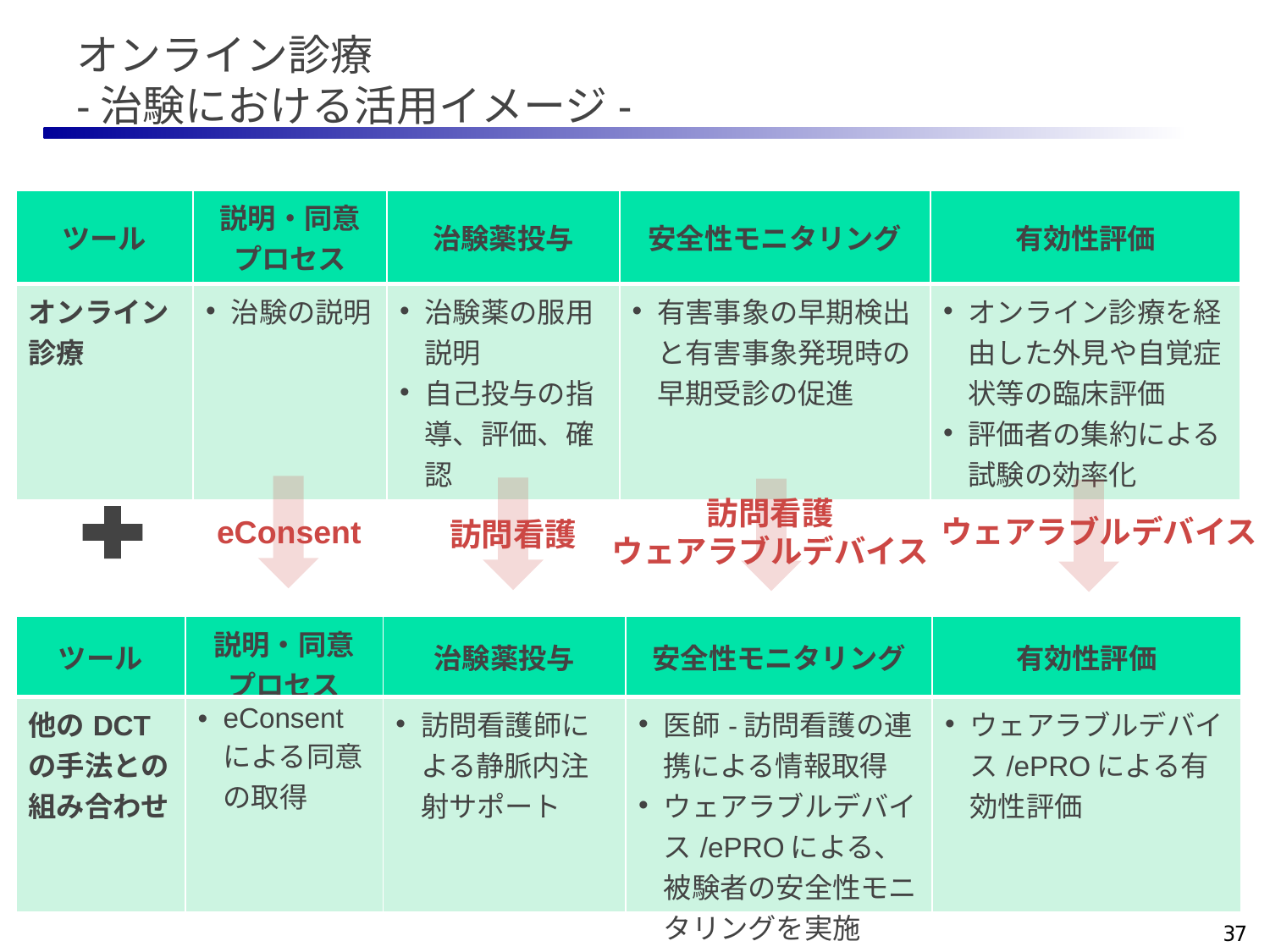

# オンライン診療 -治験における活用イメージ-
| ツール | 説明・同意 プロセス | 治験薬投与 | 安全性モニタリング | 有効性評価 |
| --- | --- | --- | --- | --- |
| オンライン診療 | 治験の説明 | 治験薬の服用説明 自己投与の指導、評価、確認 | 有害事象の早期検出と有害事象発現時の早期受診の促進 | オンライン診療を経由した外見や自覚症状等の臨床評価 評価者の集約による試験の効率化 |

訪問看護
ウェアラブルデバイス

eConsent
ウェアラブルデバイス
訪問看護
| ツール | 説明・同意 プロセス | 治験薬投与 | 安全性モニタリング | 有効性評価 |
| --- | --- | --- | --- | --- |
| 他のDCTの手法との組み合わせ | eConsentによる同意の取得 | 訪問看護師による静脈内注射サポート | 医師-訪問看護の連携による情報取得 ウェアラブルデバイス/ePROによる、被験者の安全性モニタリングを実施 | ウェアラブルデバイス/ePROによる有効性評価 |
37